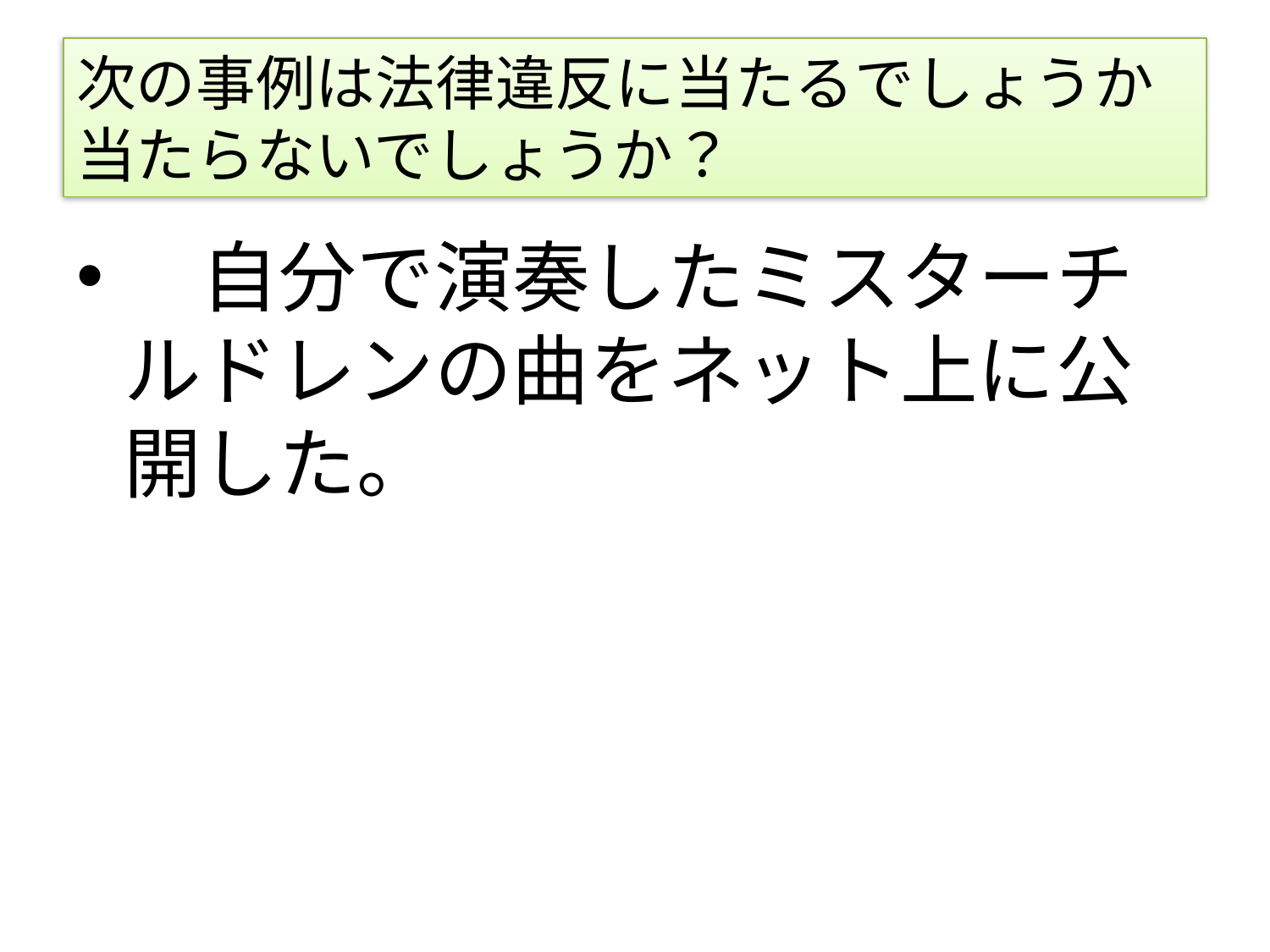

# 次の事例は法律違反に当たるでしょうか当たらないでしょうか？
　自分で演奏したミスターチルドレンの曲をネット上に公開した。